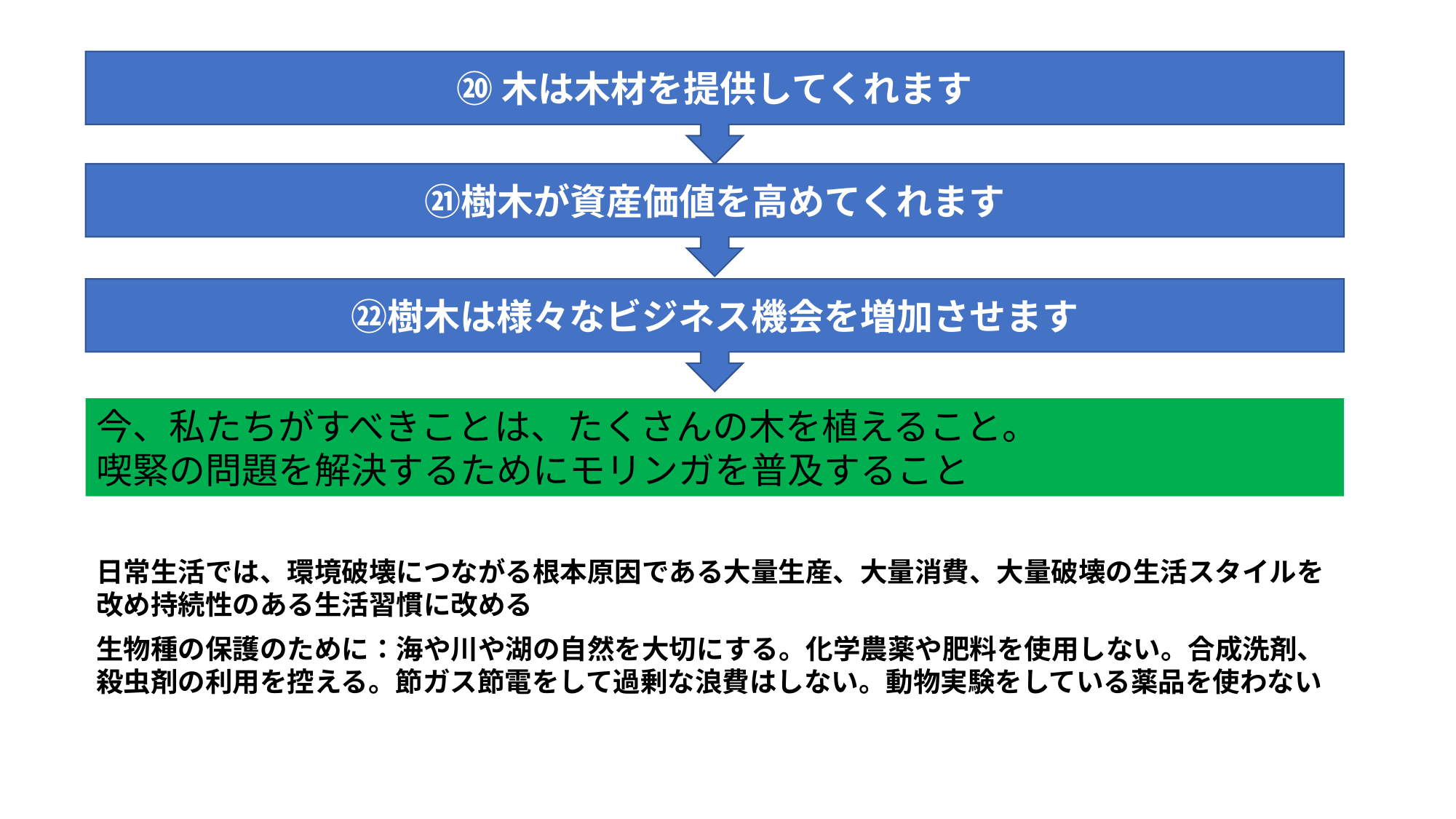

⑳木は木材を提供してくれます
㉑樹木が資産価値を高めてくれます
㉒樹木は様々なビジネス機会を増加させます
今、私たちがすべきことは、たくさんの木を植えること。
喫緊の問題を解決するためにモリンガを普及すること
日常生活では、環境破壊につながる根本原因である大量生産、大量消費、大量破壊の生活スタイルを改め持続性のある生活習慣に改める
生物種の保護のために：海や川や湖の自然を大切にする。化学農薬や肥料を使用しない。合成洗剤、殺虫剤の利用を控える。節ガス節電をして過剰な浪費はしない。動物実験をしている薬品を使わない